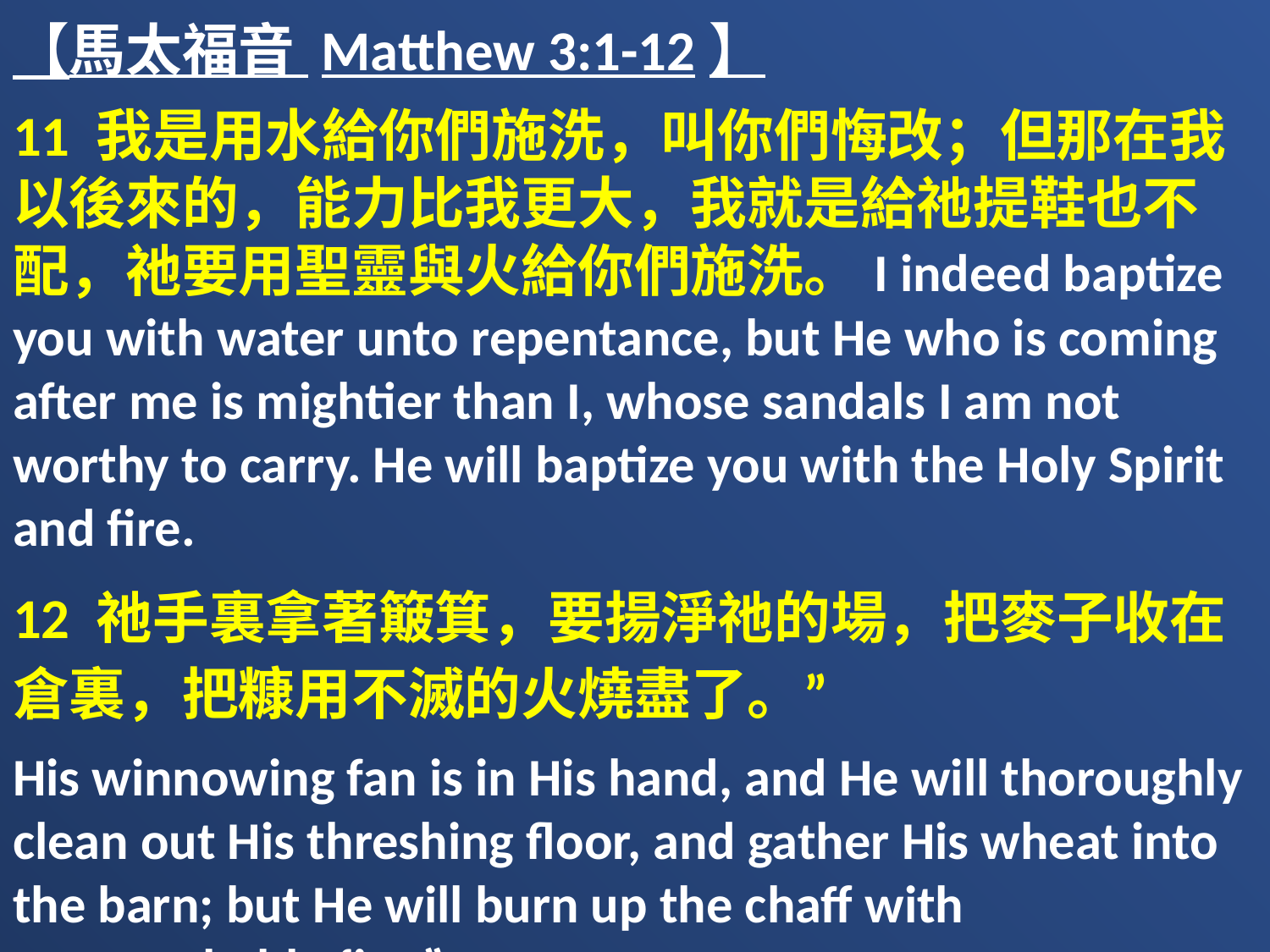

【馬太福音 Matthew 3:1-12】
11 我是用水給你們施洗，叫你們悔改；但那在我以後來的，能力比我更大，我就是給祂提鞋也不配，祂要用聖靈與火給你們施洗。I indeed baptize you with water unto repentance, but He who is coming after me is mightier than I, whose sandals I am not worthy to carry. He will baptize you with the Holy Spirit and fire.
12 祂手裏拿著簸箕，要揚淨祂的場，把麥子收在倉裏，把糠用不滅的火燒盡了。”
His winnowing fan is in His hand, and He will thoroughly clean out His threshing floor, and gather His wheat into the barn; but He will burn up the chaff with unquenchable fire.”